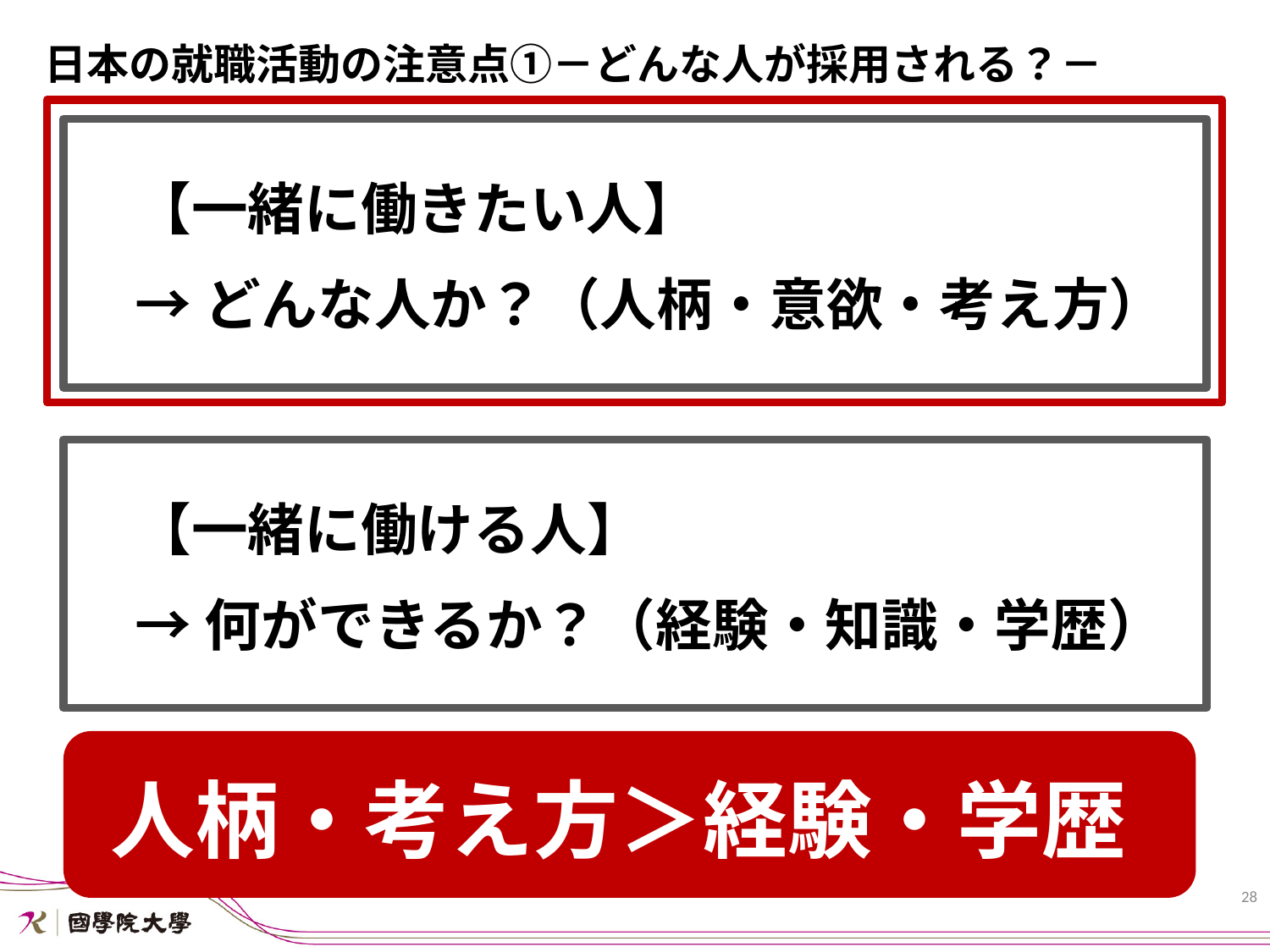

日本の就職活動の注意点①－どんな人が採用される？－

【一緒に働きたい人】
→どんな人か？（人柄・意欲・考え方）

【一緒に働ける人】
→何ができるか？（経験・知識・学歴）

人柄・考え方＞経験・学歴
28